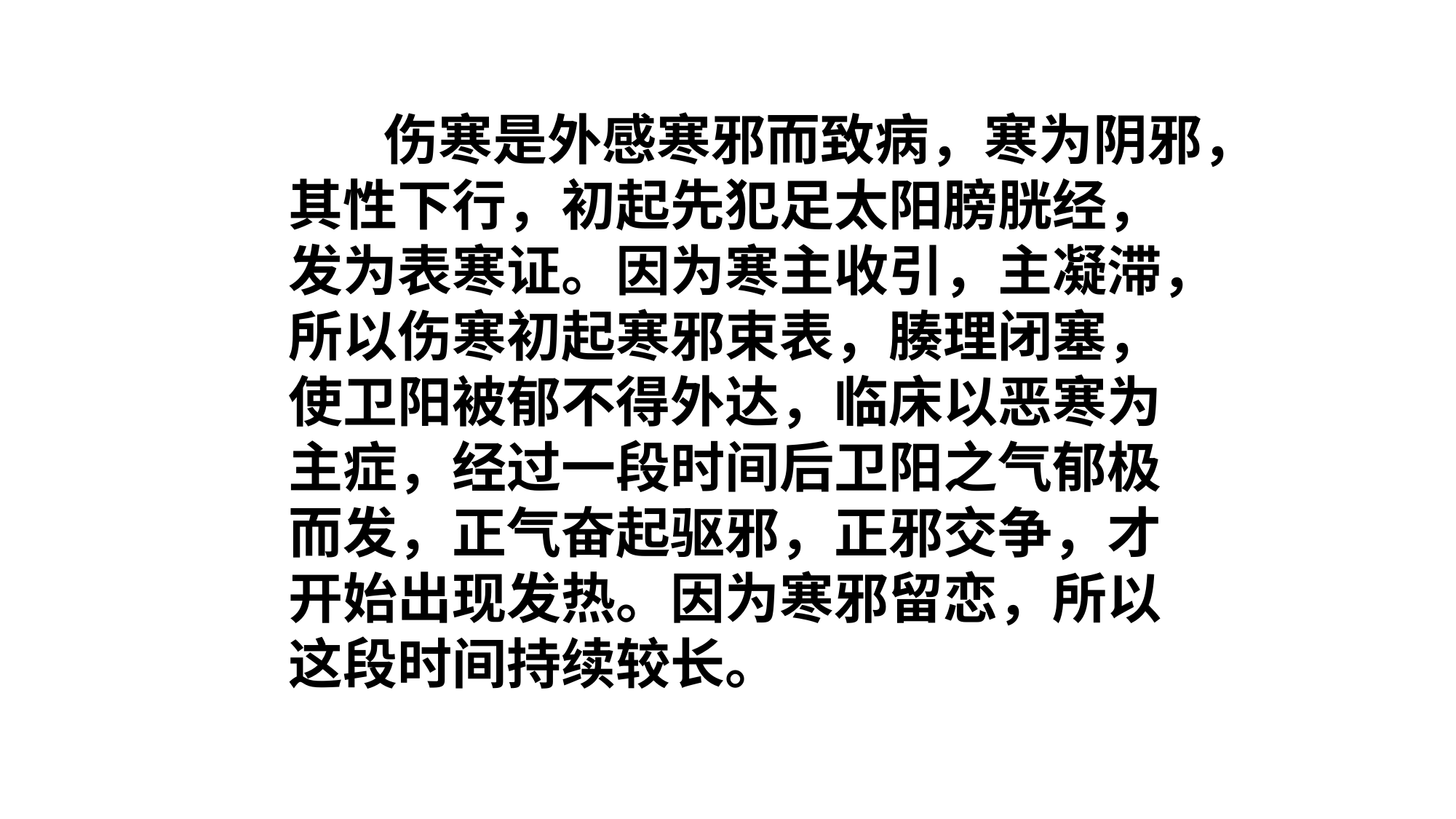

伤寒是外感寒邪而致病，寒为阴邪，其性下行，初起先犯足太阳膀胱经，发为表寒证。因为寒主收引，主凝滞，所以伤寒初起寒邪束表，腠理闭塞，使卫阳被郁不得外达，临床以恶寒为主症，经过一段时间后卫阳之气郁极而发，正气奋起驱邪，正邪交争，才开始出现发热。因为寒邪留恋，所以这段时间持续较长。